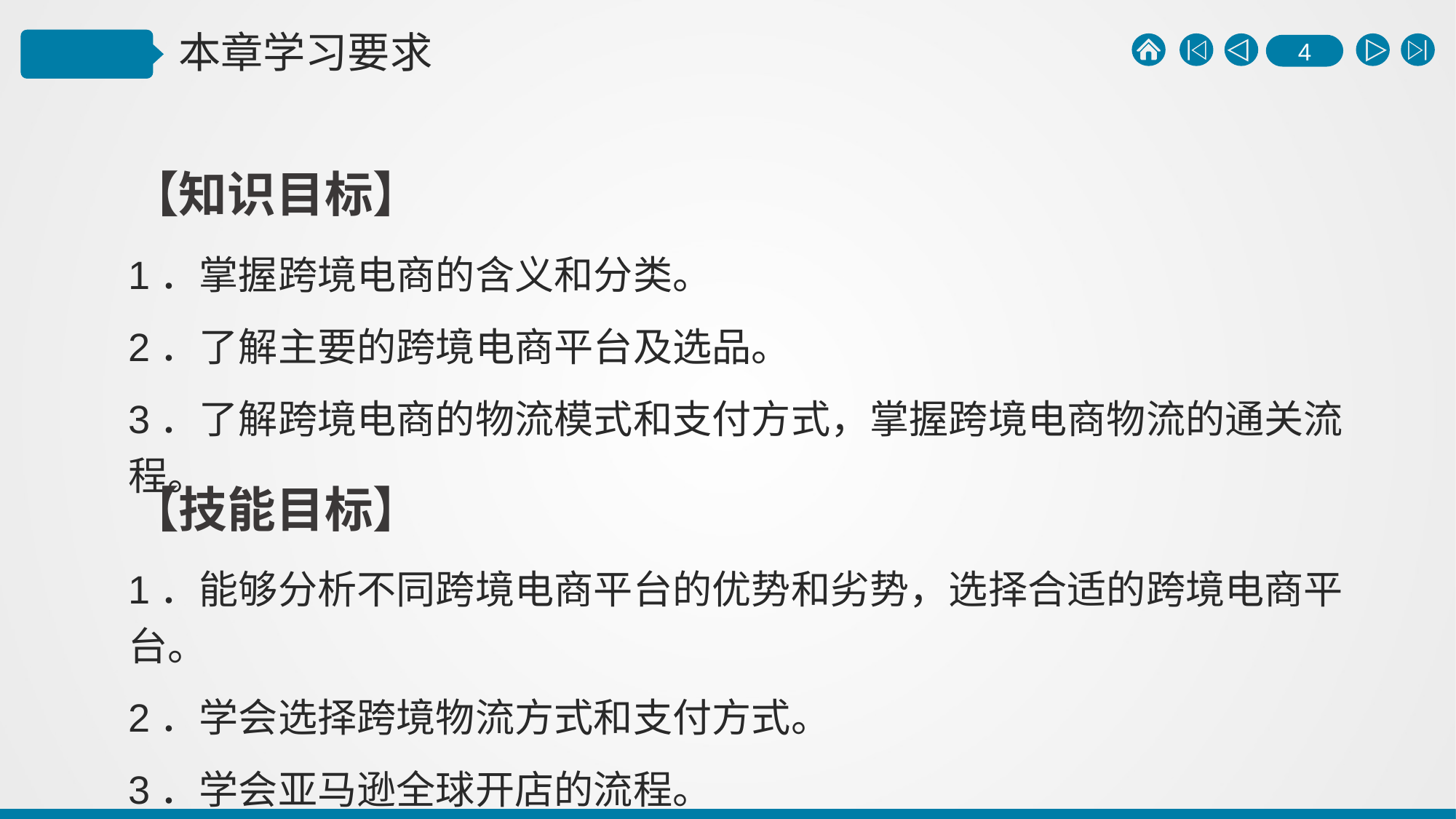

【知识目标】
1．掌握跨境电商的含义和分类。
2．了解主要的跨境电商平台及选品。
3．了解跨境电商的物流模式和支付方式，掌握跨境电商物流的通关流程。
【技能目标】
1．能够分析不同跨境电商平台的优势和劣势，选择合适的跨境电商平台。
2．学会选择跨境物流方式和支付方式。
3．学会亚马逊全球开店的流程。